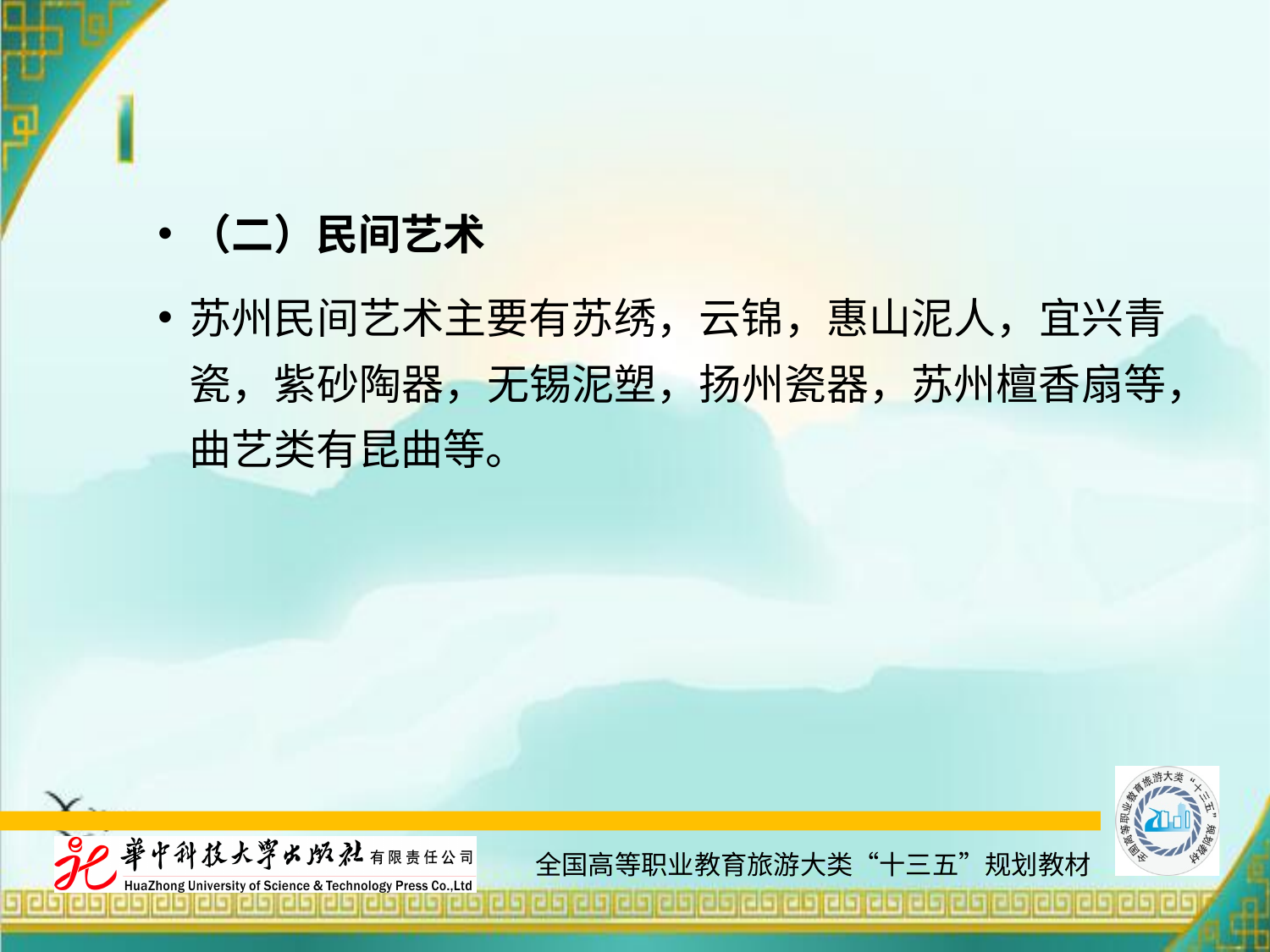

#
（二）民间艺术
苏州民间艺术主要有苏绣，云锦，惠山泥人，宜兴青瓷，紫砂陶器，无锡泥塑，扬州瓷器，苏州檀香扇等，曲艺类有昆曲等。